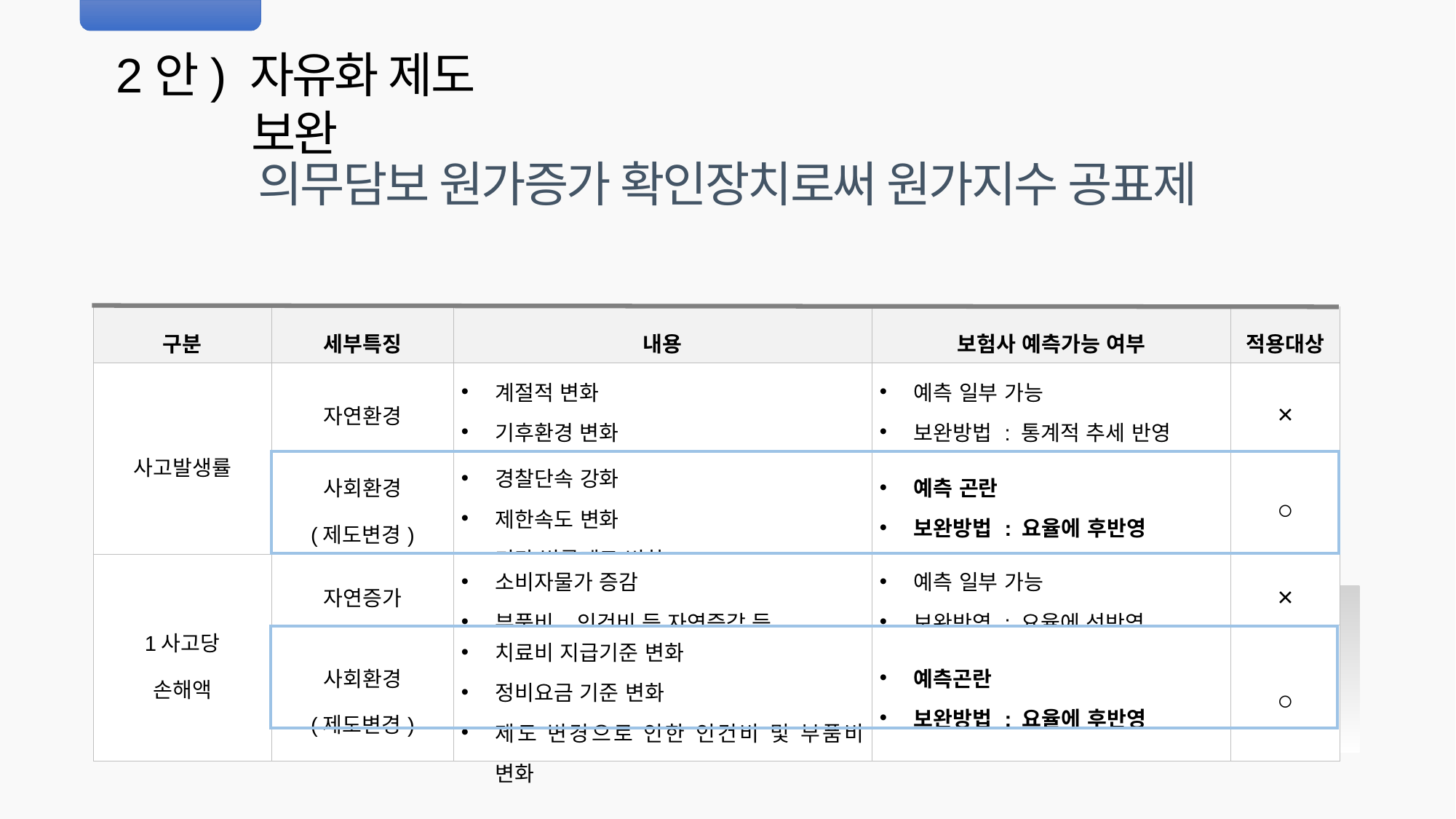

2안) 자유화 제도 보완
의무담보 원가증가 확인장치로써 원가지수 공표제
| 구분 | 세부특징 | 내용 | 보험사 예측가능 여부 | 적용대상 |
| --- | --- | --- | --- | --- |
| 사고발생률 | 자연환경 | 계절적 변화 기후환경 변화 | 예측 일부 가능 보완방법 : 통계적 추세 반영 | × |
|  | 사회환경 (제도변경) | 경찰단속 강화 제한속도 변화 기타 법률제도 변화 | 예측 곤란 보완방법 : 요율에 후반영 | ○ |
| 1사고당 손해액 | 자연증가 | 소비자물가 증감 부품비, 인건비 등 자연증감 등 | 예측 일부 가능 보완반영 : 요율에 선반영 | × |
|  | 사회환경 (제도변경) | 치료비 지급기준 변화 정비요금 기준 변화 제도 변경으로 인한 인건비 및 부품비 변화 | 예측곤란 보완방법 : 요율에 후반영 | ○ |